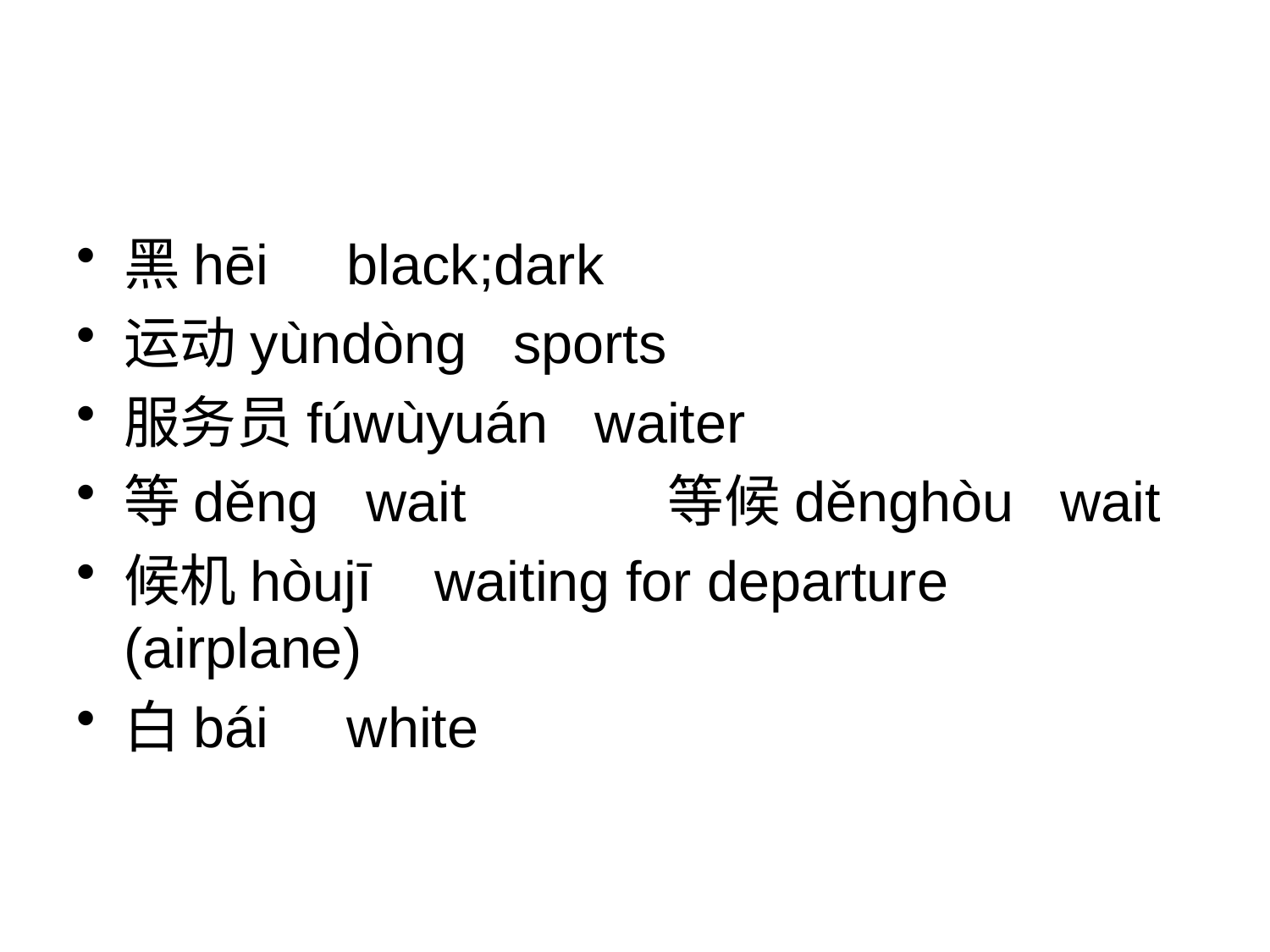

#
黑hēi     black;dark
运动yùndòng   sports
服务员fúwùyuán   waiter
等děng   wait            等候děnghòu   wait
候机hòujī    waiting for departure (airplane)
白bái     white